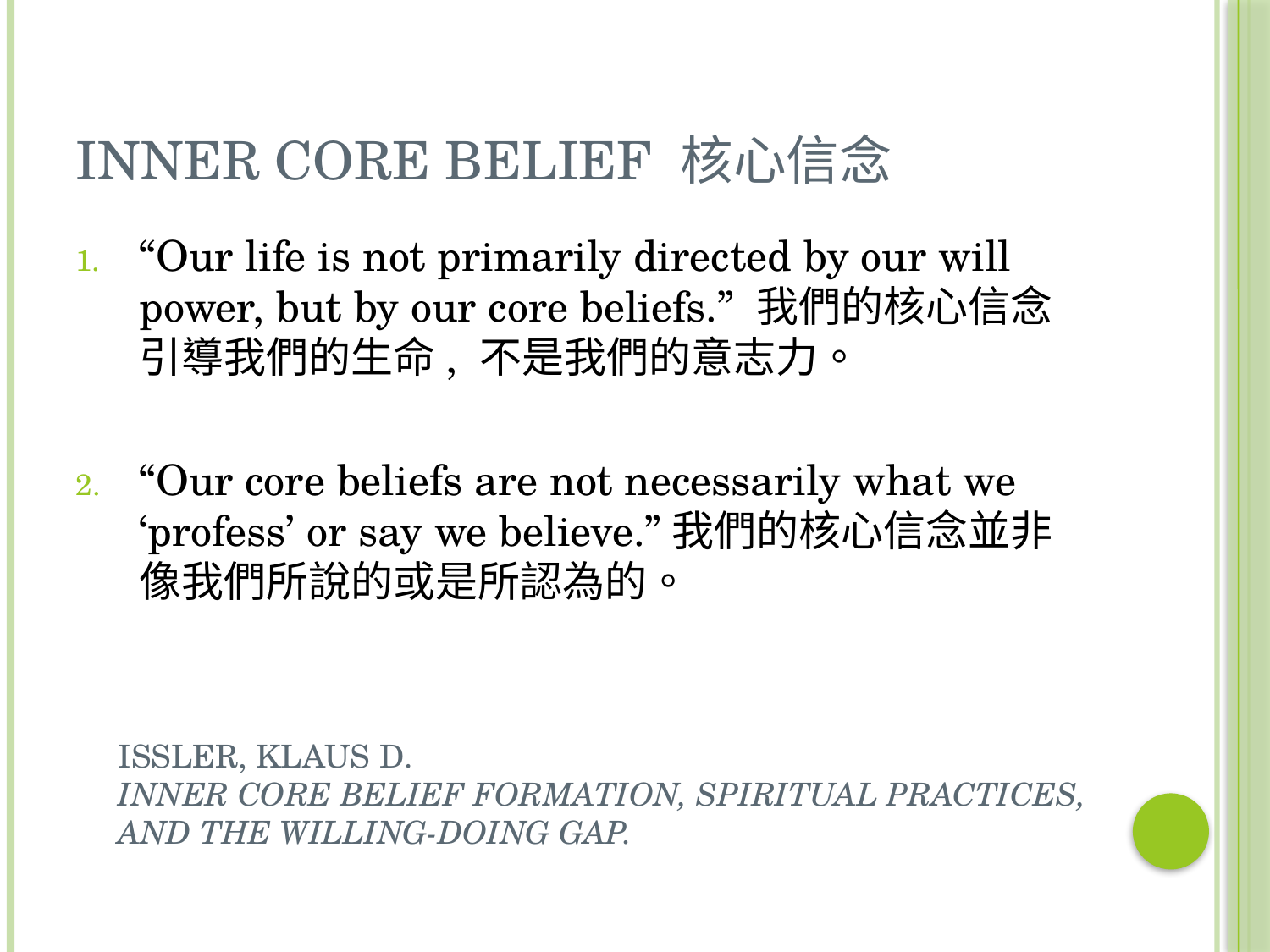

# Inner core belief 核心信念
“Our life is not primarily directed by our will power, but by our core beliefs.” 我們的核心信念引導我們的生命, 不是我們的意志力。

“Our core beliefs are not necessarily what we ‘profess’ or say we believe.”我們的核心信念並非像我們所說的或是所認為的。
Issler, klaus D.
inner core belief formation, spiritual practices, and the willing-doing gap.